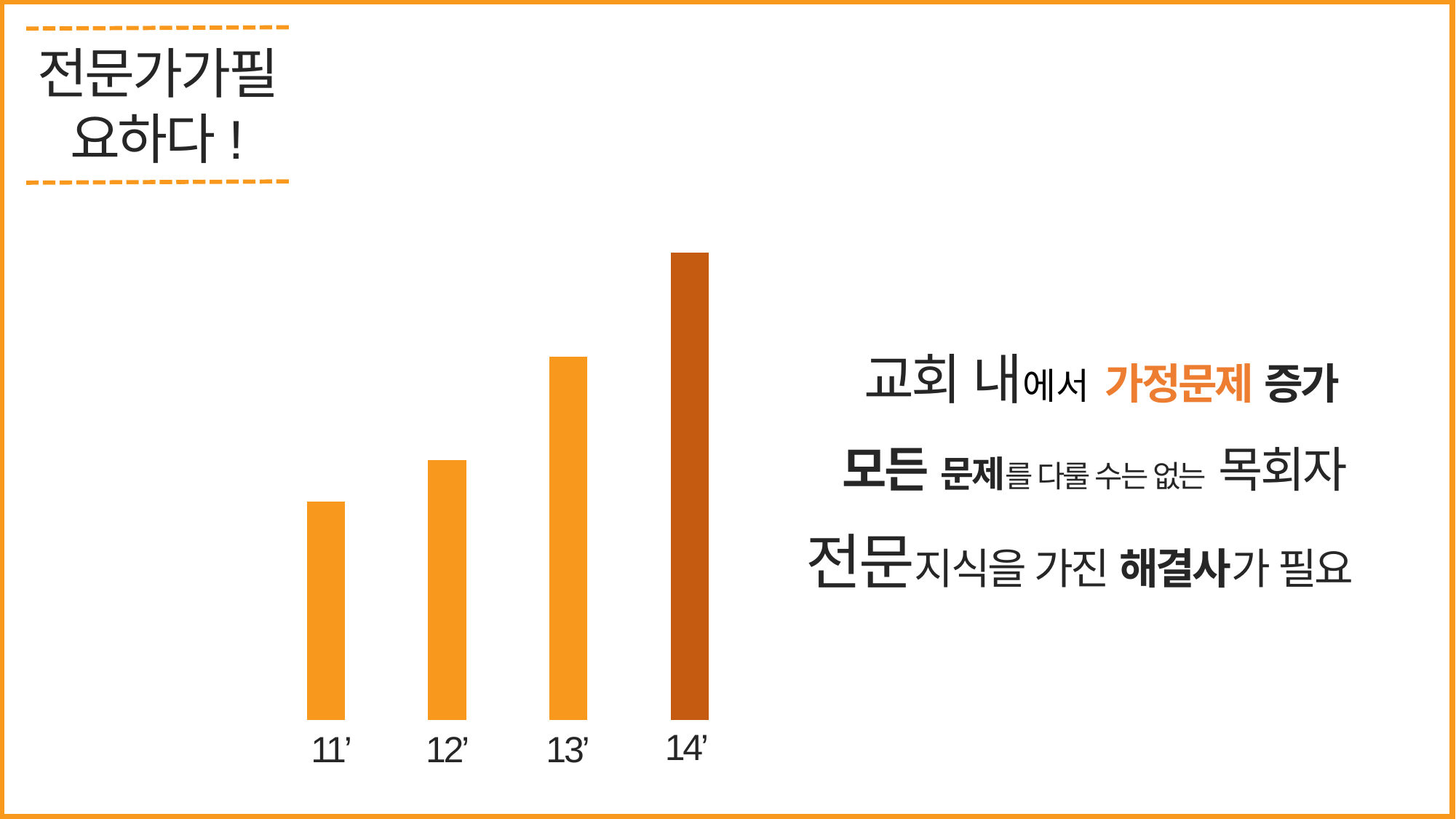

전문가가필요하다!

### Chart

| Category | 계열 1 |
|---|---|
| 항목 1 | 2.1 |
| 항목 2 | 2.5 |
| 항목 3 | 3.5 |
| 항목 4 | 4.5 |
교회 내에서 가정문제 증가
모든 문제를 다룰 수는 없는 목회자
전문지식을 가진 해결사가 필요
14’
13’
11’
12’